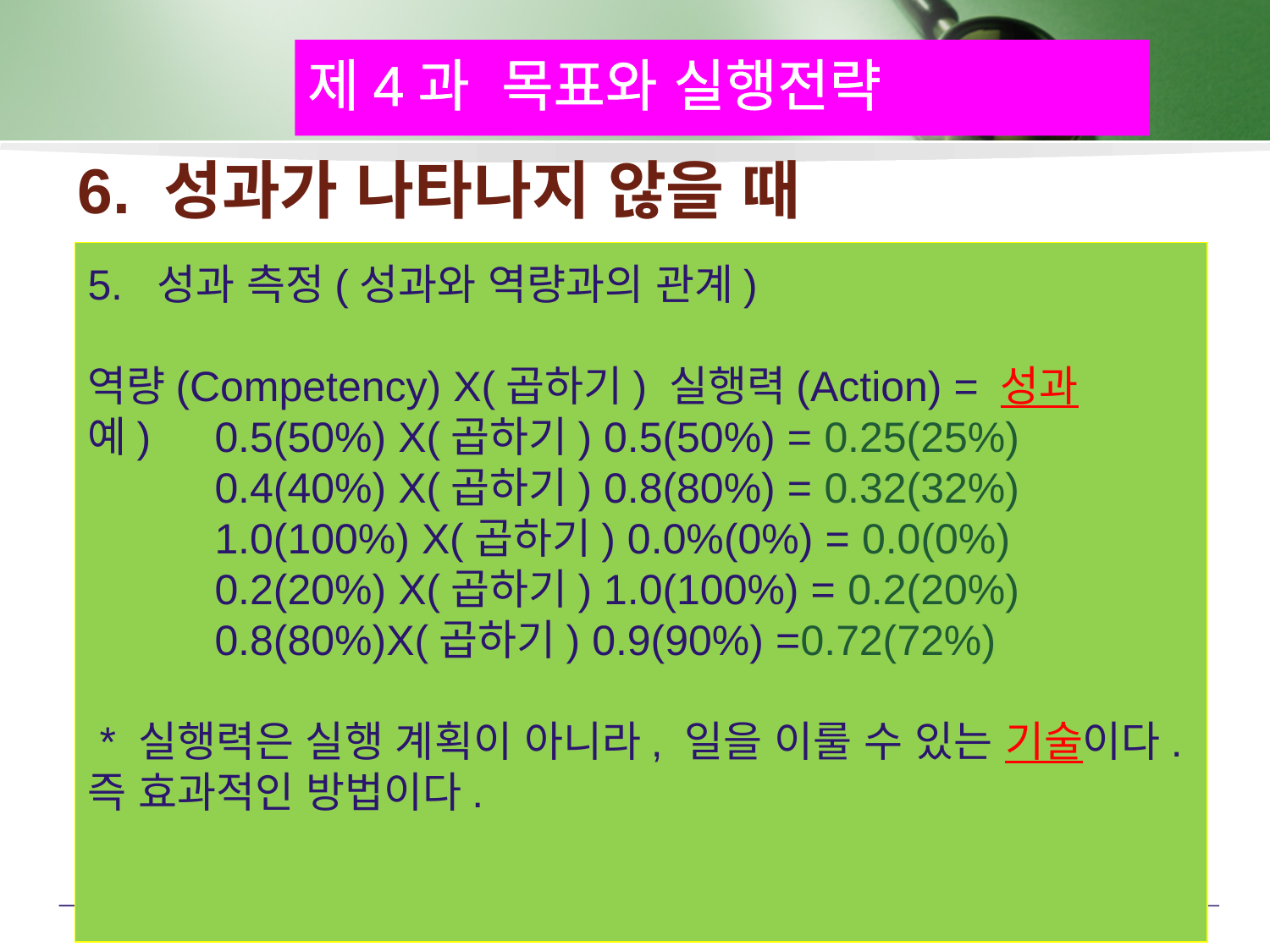

제4과  목표와 실행전략
# 6. 성과가 나타나지 않을 때

5.  성과 측정(성과와 역량과의 관계)

역량(Competency) X(곱하기) 실행력(Action) = 성과
예)	0.5(50%) X(곱하기) 0.5(50%) = 0.25(25%)
	0.4(40%) X(곱하기) 0.8(80%) = 0.32(32%)
	1.0(100%) X(곱하기) 0.0%(0%) = 0.0(0%)
	0.2(20%) X(곱하기) 1.0(100%) = 0.2(20%)
	0.8(80%)X(곱하기) 0.9(90%) =0.72(72%)

 * 실행력은 실행 계획이 아니라, 일을 이룰 수 있는 기술이다. 즉 효과적인 방법이다.